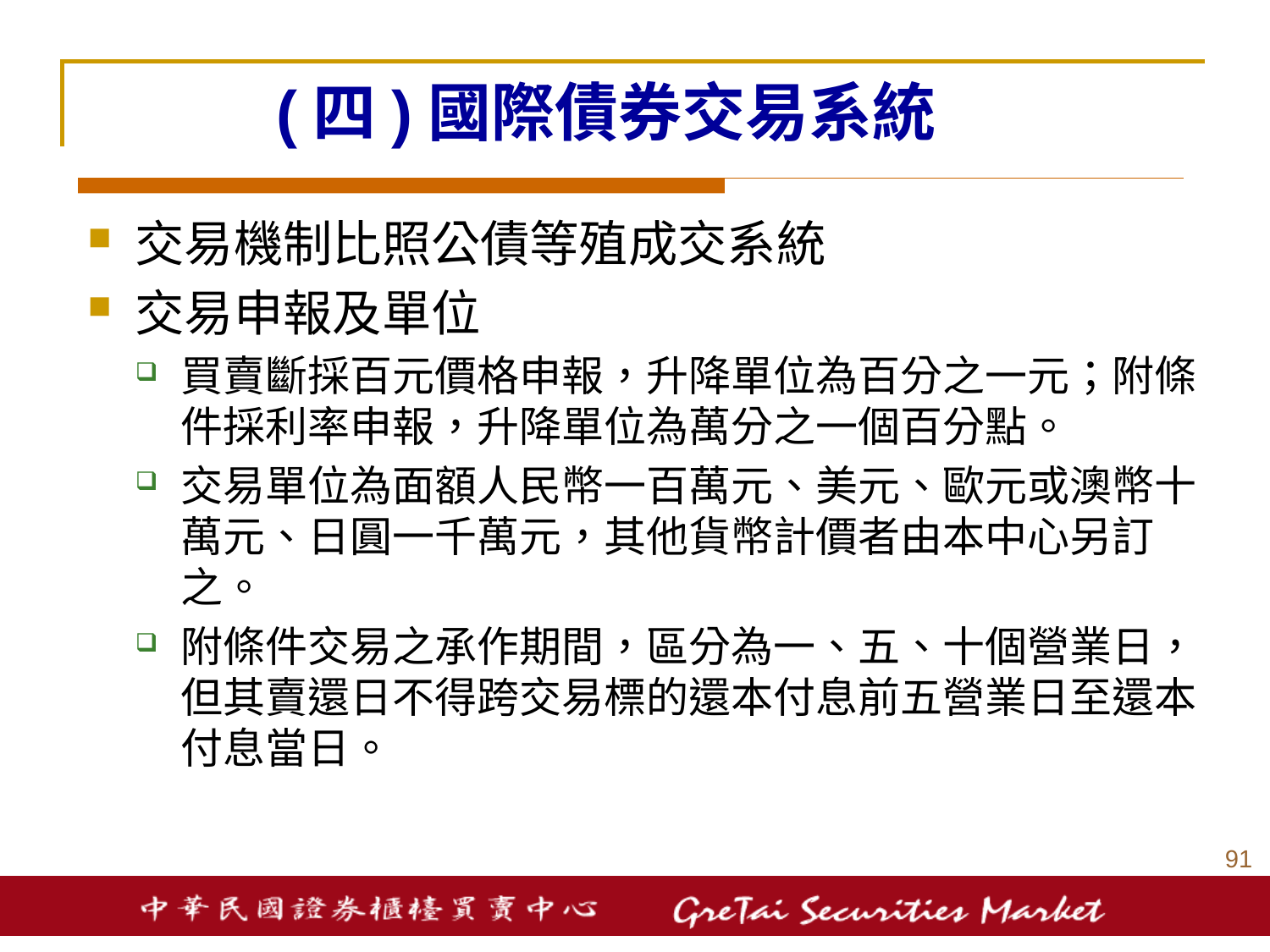

# (四)國際債券交易系統

交易機制比照公債等殖成交系統
交易申報及單位
買賣斷採百元價格申報，升降單位為百分之一元；附條件採利率申報，升降單位為萬分之一個百分點。
交易單位為面額人民幣一百萬元、美元、歐元或澳幣十萬元、日圓一千萬元，其他貨幣計價者由本中心另訂之。
附條件交易之承作期間，區分為一、五、十個營業日，但其賣還日不得跨交易標的還本付息前五營業日至還本付息當日。
91